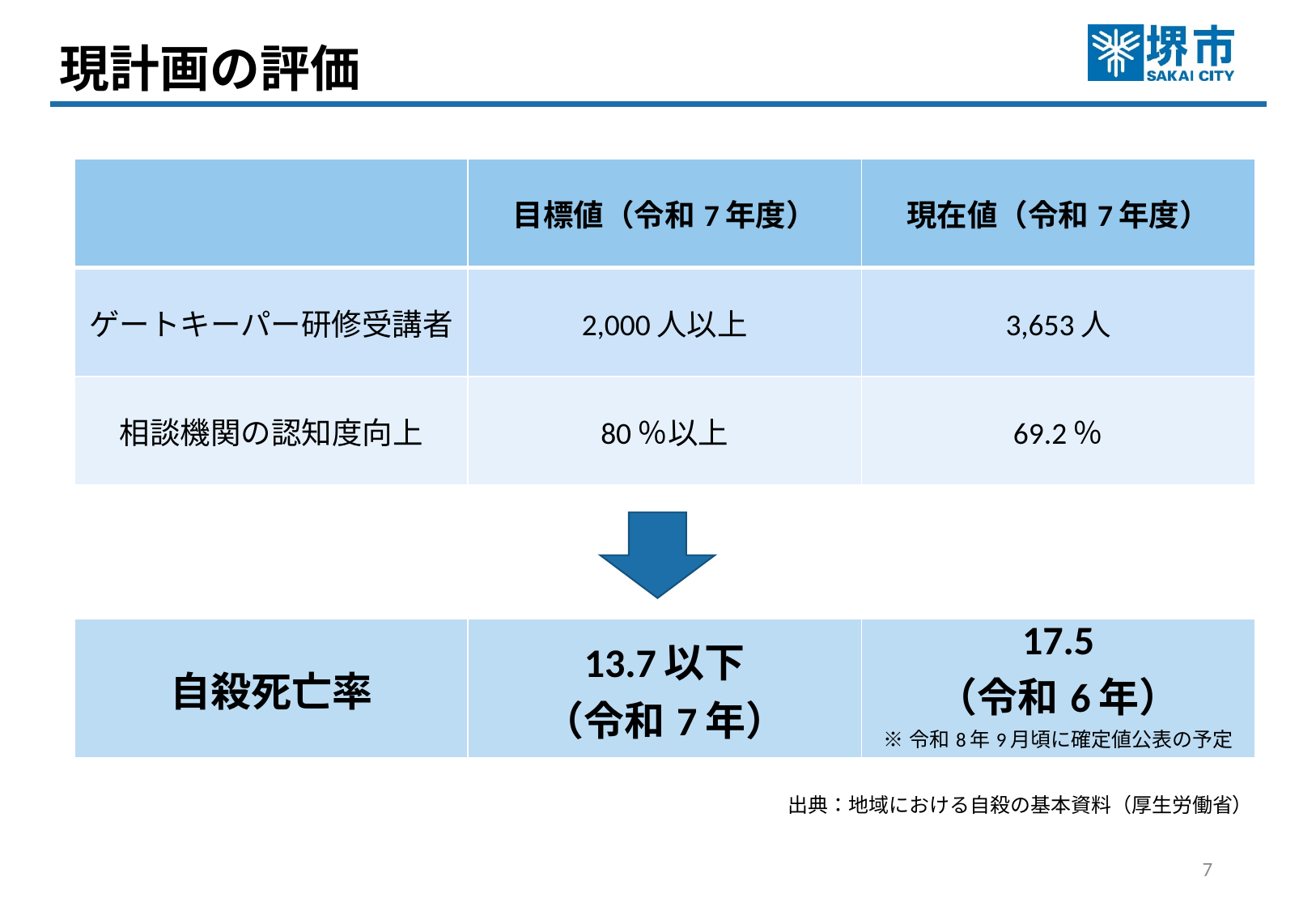

現計画の評価
|  | 目標値（令和7年度） | 現在値（令和7年度） |
| --- | --- | --- |
| ゲートキーパー研修受講者 | 2,000人以上 | 3,653人 |
| 相談機関の認知度向上 | 80％以上 | 69.2％ |

| 自殺死亡率 | 13.7以下 （令和7年） | 17.5 （令和6年） ※令和8年9月頃に確定値公表の予定 |
| --- | --- | --- |
出典：地域における自殺の基本資料（厚生労働省）
7